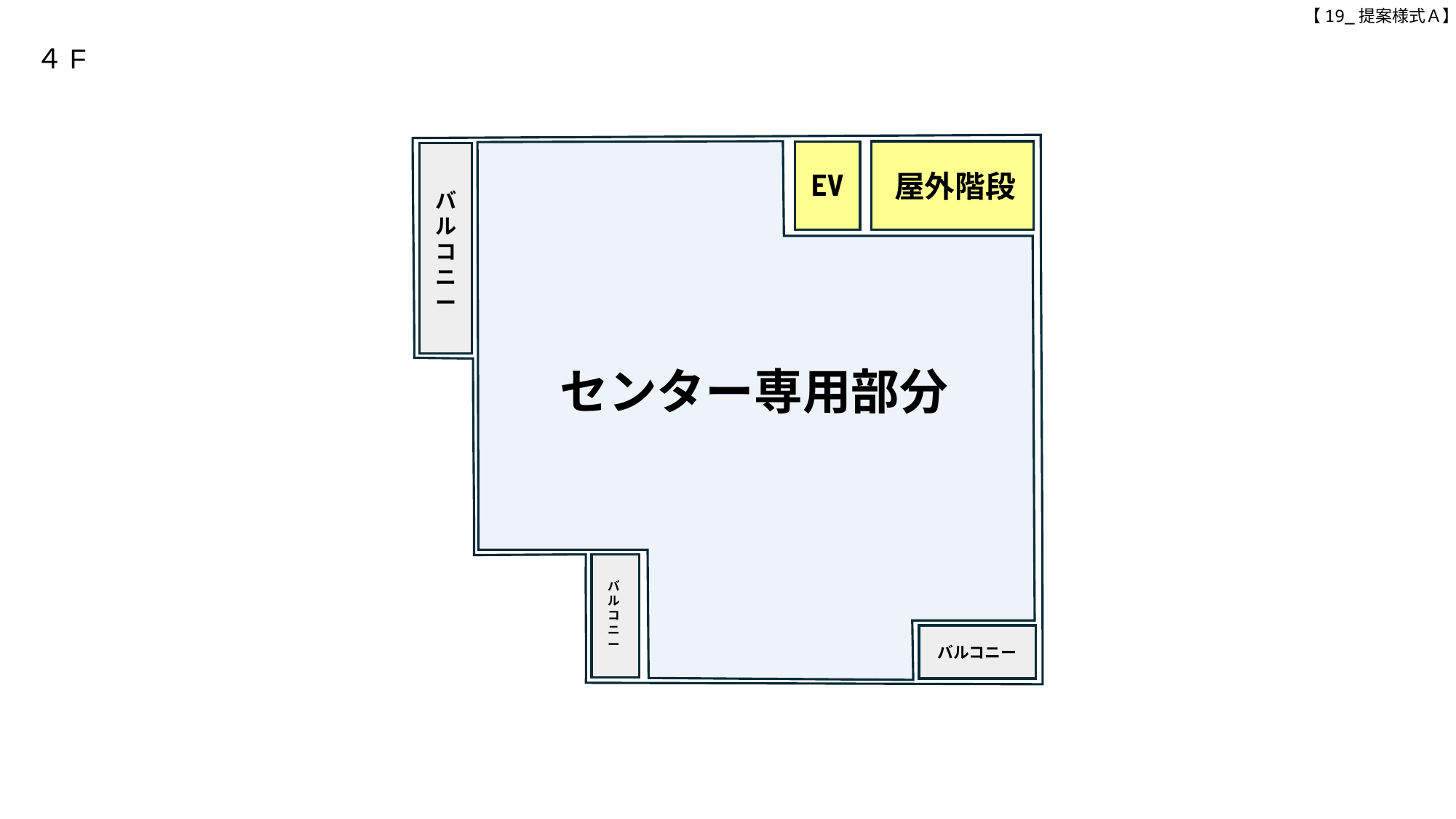

【19_提案様式Ａ】
４F

バルコニー
屋外階段
EV
センター専用部分

バルコニー

バルコニー